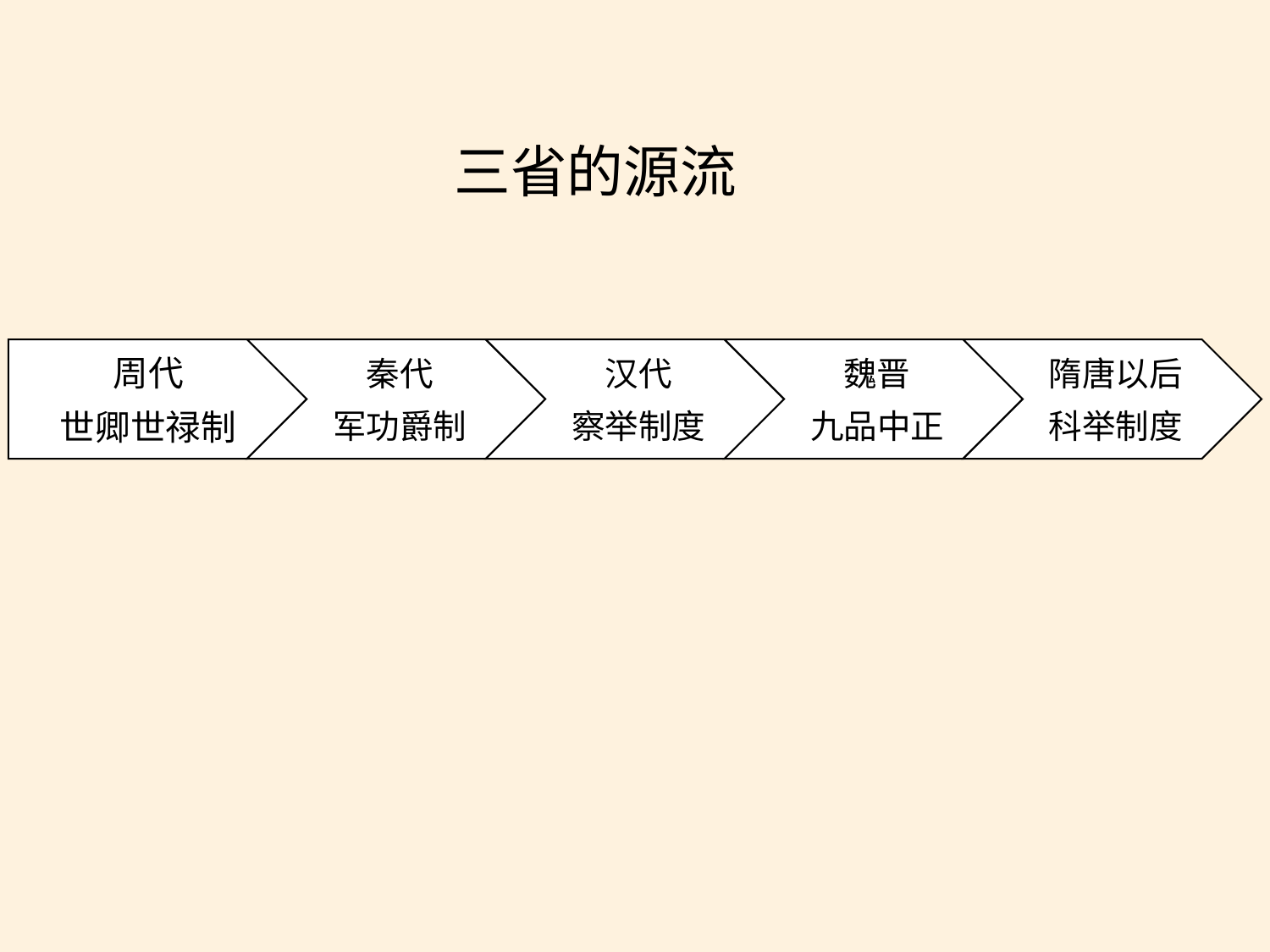

三省的源流
周代
世卿世禄制
秦代
军功爵制
汉代
察举制度
魏晋
九品中正
隋唐以后
科举制度